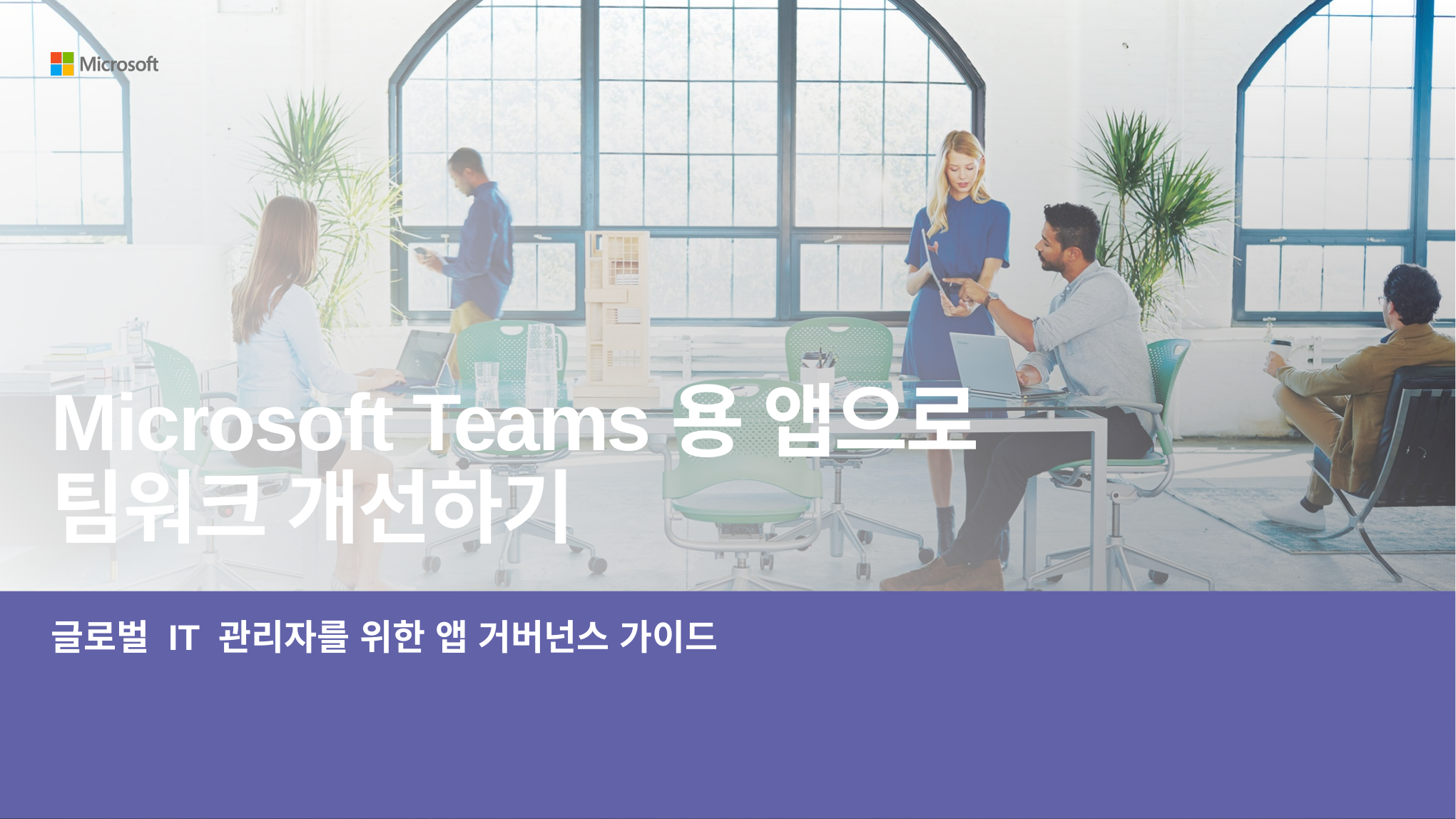

# Microsoft Teams용 앱으로 팀워크 개선하기

글로벌 IT 관리자를 위한 앱 거버넌스 가이드